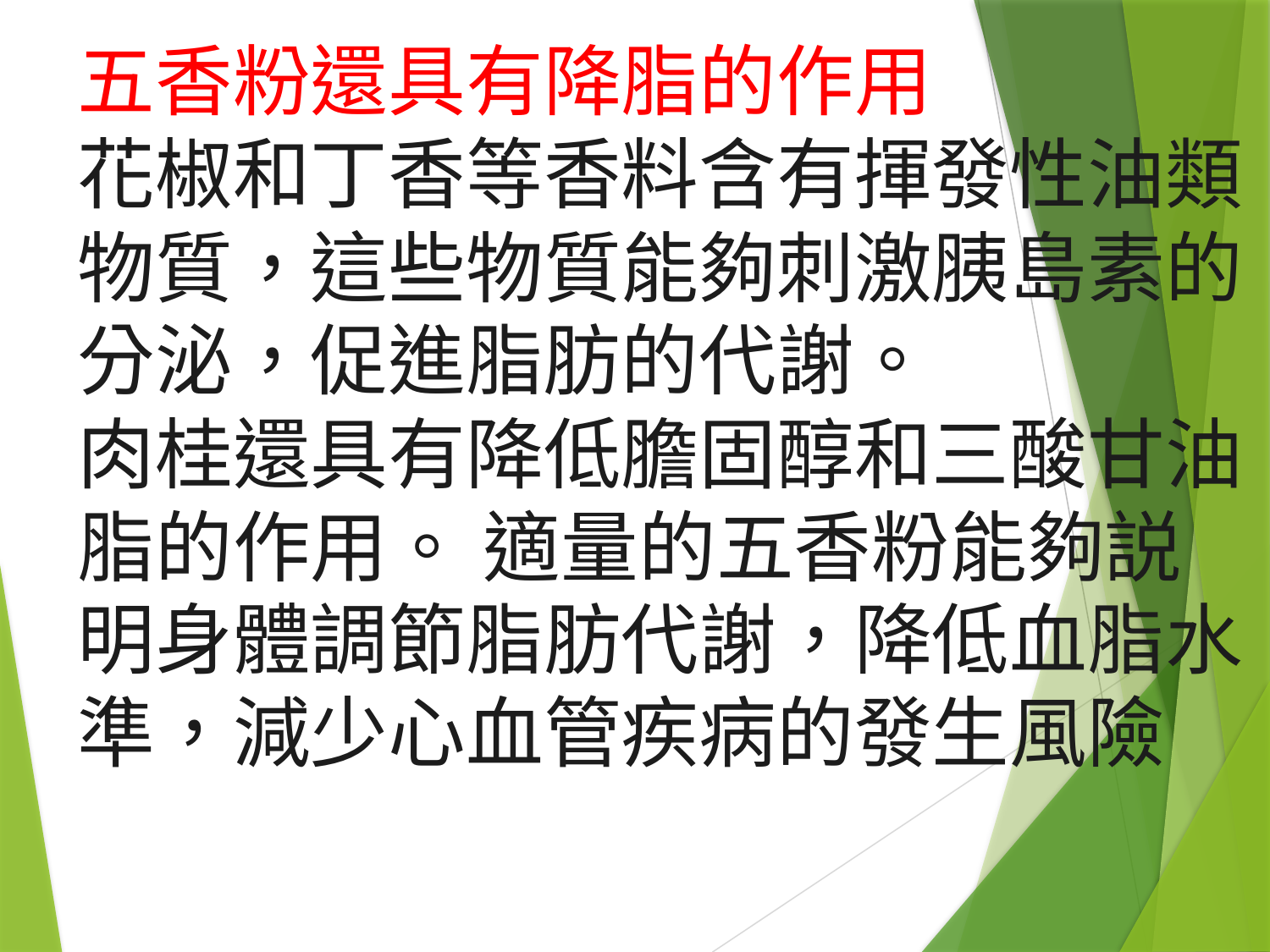

# 五香粉還具有降脂的作用 花椒和丁香等香料含有揮發性油類物質，這些物質能夠刺激胰島素的分泌，促進脂肪的代謝。 肉桂還具有降低膽固醇和三酸甘油脂的作用。 適量的五香粉能夠説明身體調節脂肪代謝，降低血脂水準，減少心血管疾病的發生風險